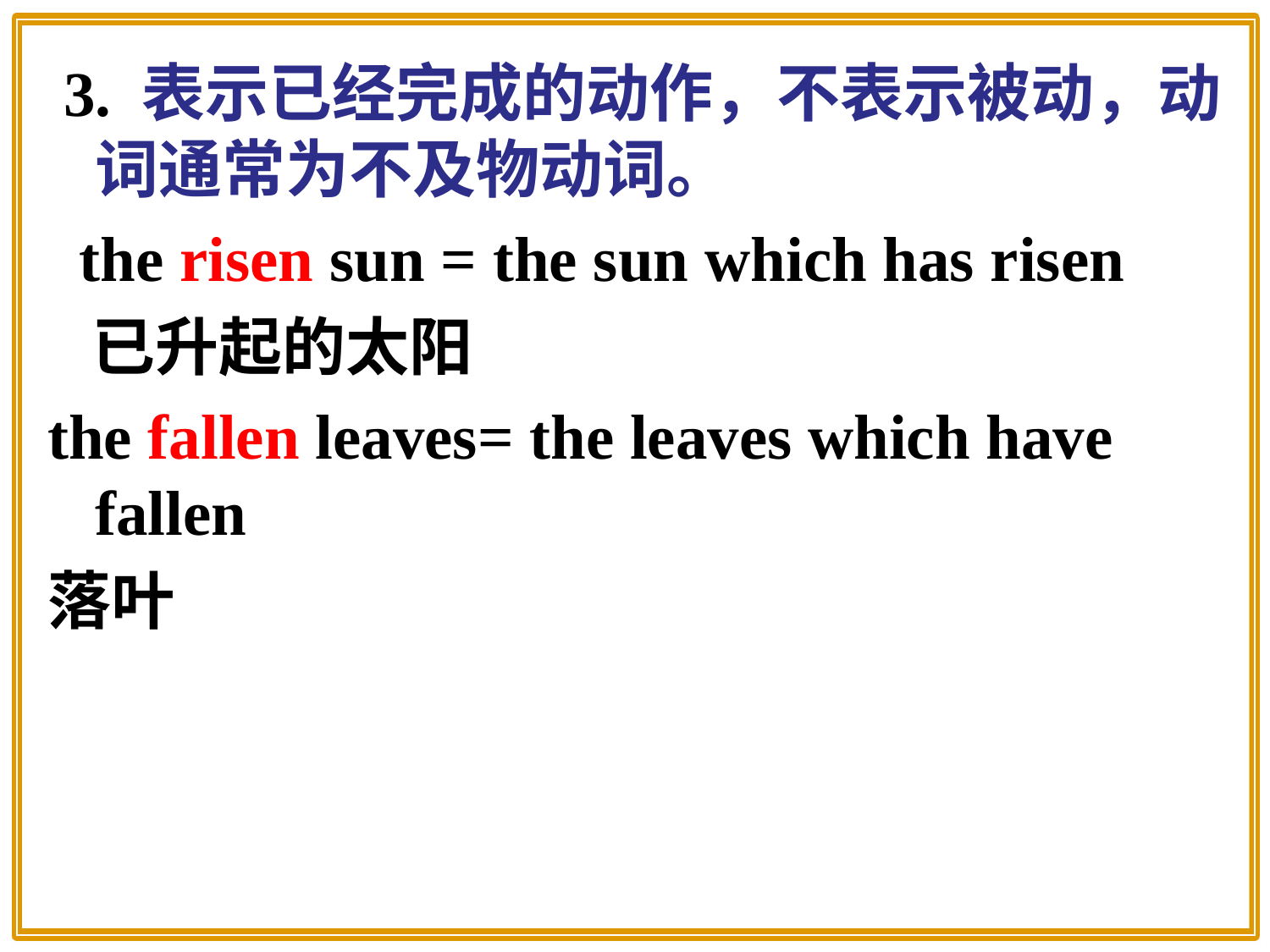

3. 表示已经完成的动作，不表示被动，动词通常为不及物动词。
  the risen sun = the sun which has risen
  已升起的太阳
the fallen leaves= the leaves which have fallen
落叶